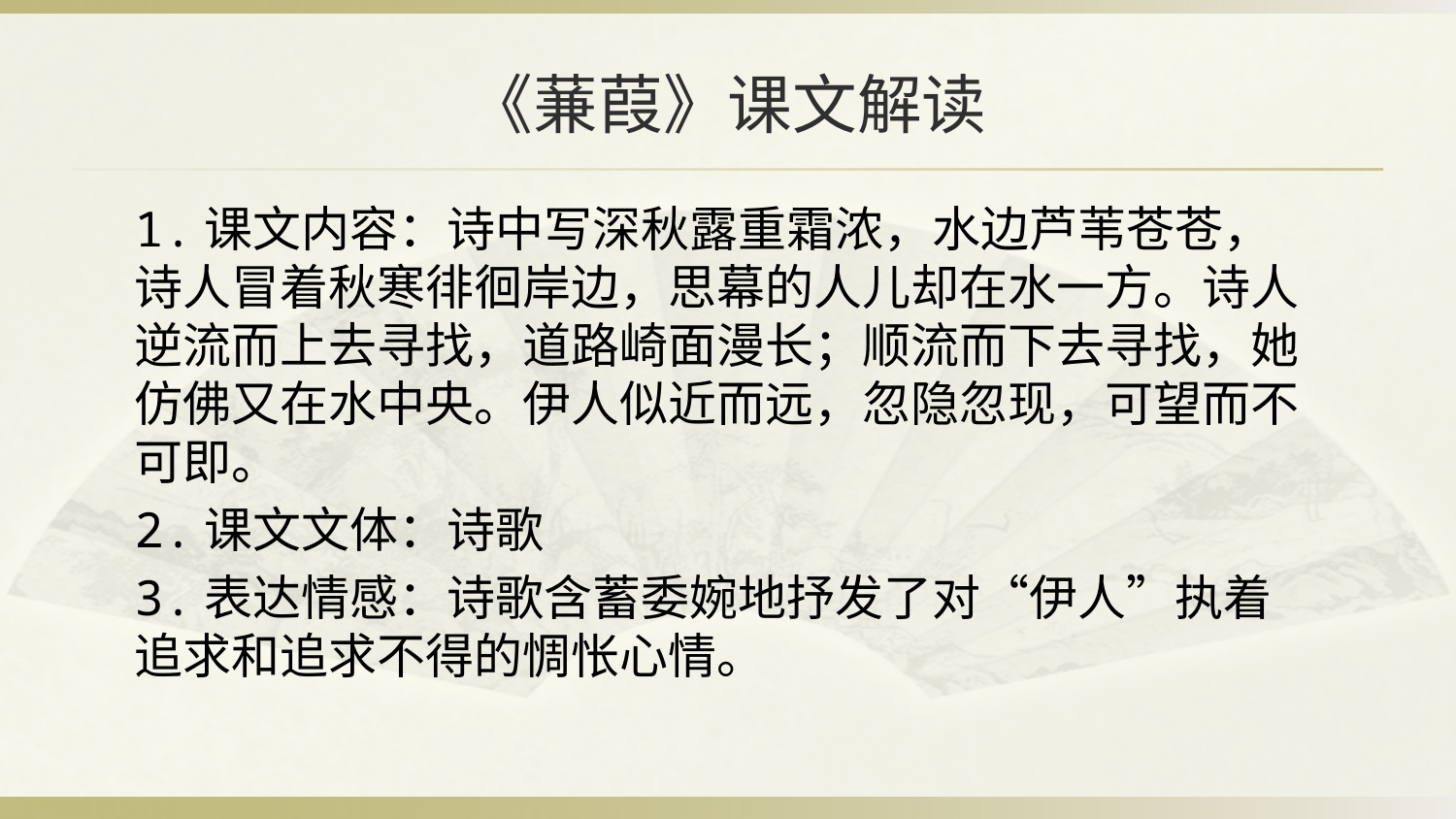

# 《蒹葭》课文解读
1.课文内容：诗中写深秋露重霜浓，水边芦苇苍苍，诗人冒着秋寒徘徊岸边，思幕的人儿却在水一方。诗人逆流而上去寻找，道路崎面漫长；顺流而下去寻找，她仿佛又在水中央。伊人似近而远，忽隐忽现，可望而不可即。
2.课文文体：诗歌
3.表达情感：诗歌含蓄委婉地抒发了对“伊人”执着追求和追求不得的惆怅心情。